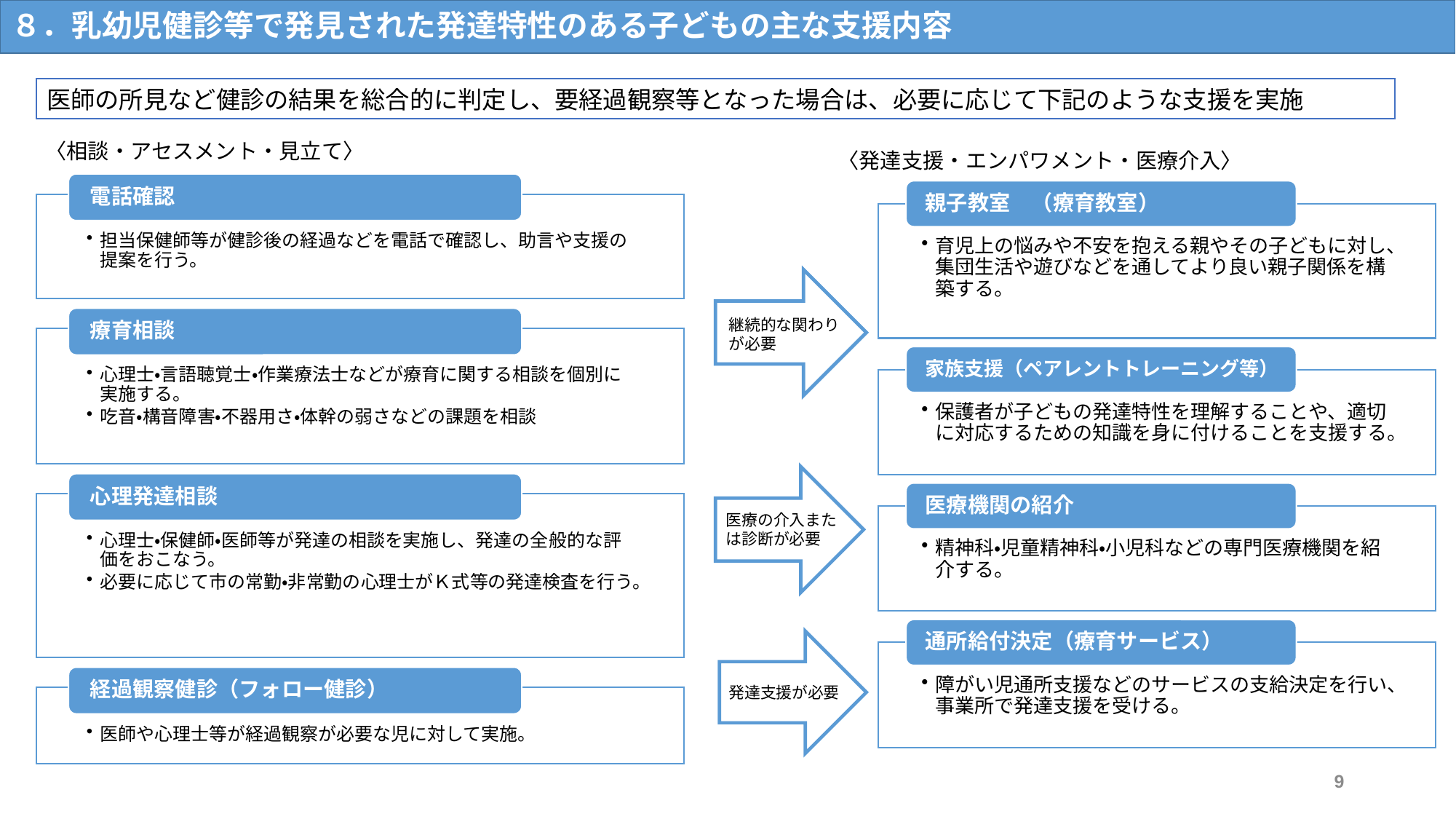

８．乳幼児健診等で発見された発達特性のある子どもの主な支援内容
医師の所見など健診の結果を総合的に判定し、要経過観察等となった場合は、必要に応じて下記のような支援を実施
〈相談・アセスメント・見立て〉
〈発達支援・エンパワメント・医療介入〉
担当保健師等が健診後の経過などを電話で確認し、助言や支援の提案を行う。
電話確認
心理士・言語聴覚士・作業療法士などが療育に関する相談を個別に実施する。
吃音・構音障害・不器用さ・体幹の弱さなどの課題を相談
療育相談
心理士・保健師・医師等が発達の相談を実施し、発達の全般的な評価をおこなう。
必要に応じて市の常勤・非常勤の心理士がＫ式等の発達検査を行う。
心理発達相談
医師や心理士等が経過観察が必要な児に対して実施。
経過観察健診（フォロー健診）
育児上の悩みや不安を抱える親やその子どもに対し、集団生活や遊びなどを通してより良い親子関係を構築する。
親子教室　（療育教室）
保護者が子どもの発達特性を理解することや、適切に対応するための知識を身に付けることを支援する。
家族支援（ペアレントトレーニング等）
精神科・児童精神科・小児科などの専門医療機関を紹介する。
医療機関の紹介
障がい児通所支援などのサービスの支給決定を行い、事業所で発達支援を受ける。
通所給付決定（療育サービス）

継続的な関わりが必要

医療の介入または診断が必要

発達支援が必要
9